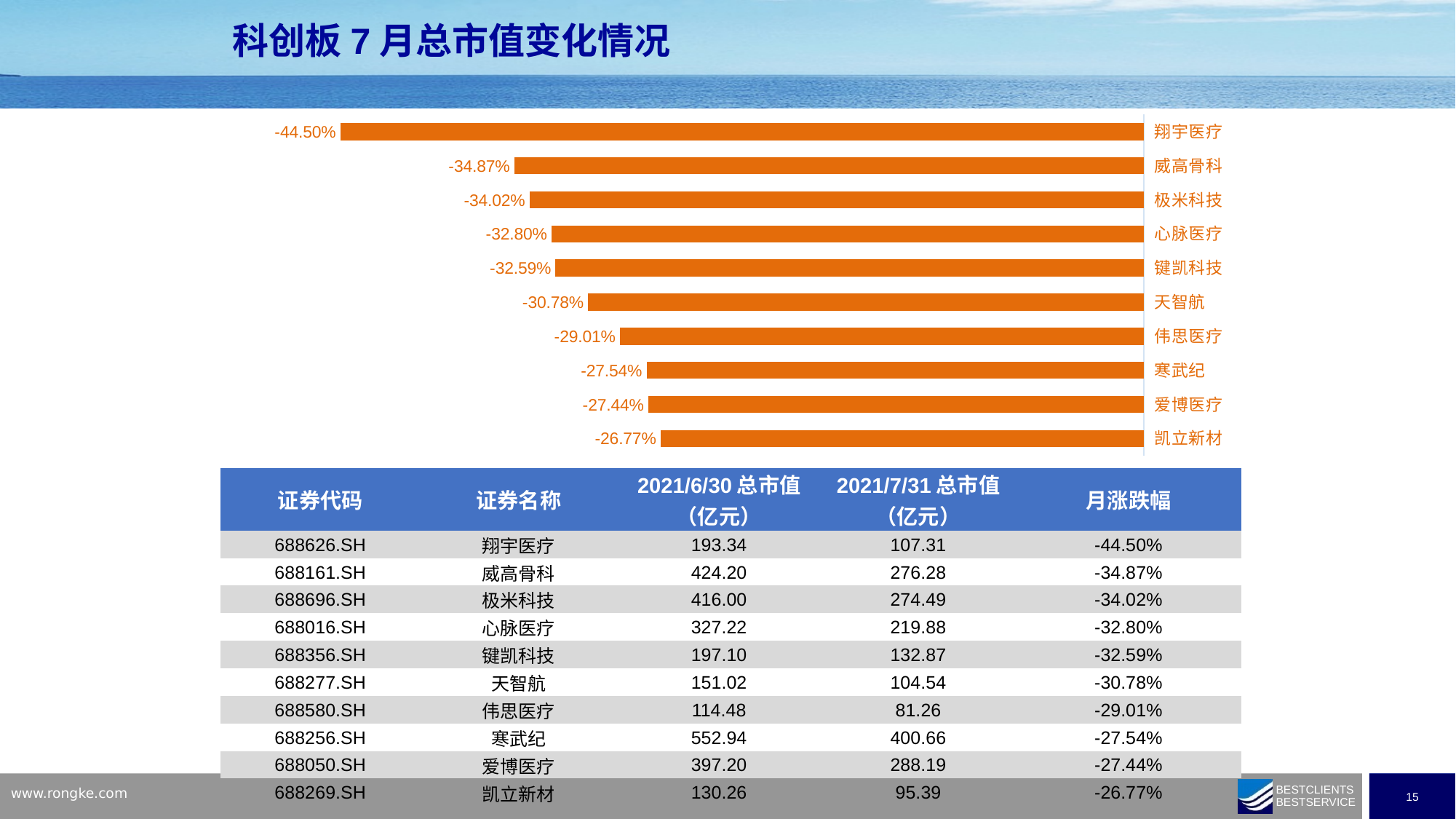

科创板7月总市值变化情况

### Chart

| Category |  |
|---|---|
| 凯立新材 | -0.26770380458773835 |
| 爱博医疗 | -0.27444548031936966 |
| 寒武纪 | -0.2753980462916109 |
| 伟思医疗 | -0.29014934395055236 |
| 天智航 | -0.3077561815110559 |
| 键凯科技 | -0.3258751902587519 |
| 心脉医疗 | -0.3280396455105572 |
| 极米科技 | -0.34018028846153847 |
| 威高骨科 | -0.3487034417727487 |
| 翔宇医疗 | -0.44496855345911945 |
| 证券代码 | 证券名称 | 2021/6/30总市值（亿元） | 2021/7/31总市值（亿元） | 月涨跌幅 |
| --- | --- | --- | --- | --- |
| 688626.SH | 翔宇医疗 | 193.34 | 107.31 | -44.50% |
| 688161.SH | 威高骨科 | 424.20 | 276.28 | -34.87% |
| 688696.SH | 极米科技 | 416.00 | 274.49 | -34.02% |
| 688016.SH | 心脉医疗 | 327.22 | 219.88 | -32.80% |
| 688356.SH | 键凯科技 | 197.10 | 132.87 | -32.59% |
| 688277.SH | 天智航 | 151.02 | 104.54 | -30.78% |
| 688580.SH | 伟思医疗 | 114.48 | 81.26 | -29.01% |
| 688256.SH | 寒武纪 | 552.94 | 400.66 | -27.54% |
| 688050.SH | 爱博医疗 | 397.20 | 288.19 | -27.44% |
| 688269.SH | 凯立新材 | 130.26 | 95.39 | -26.77% |